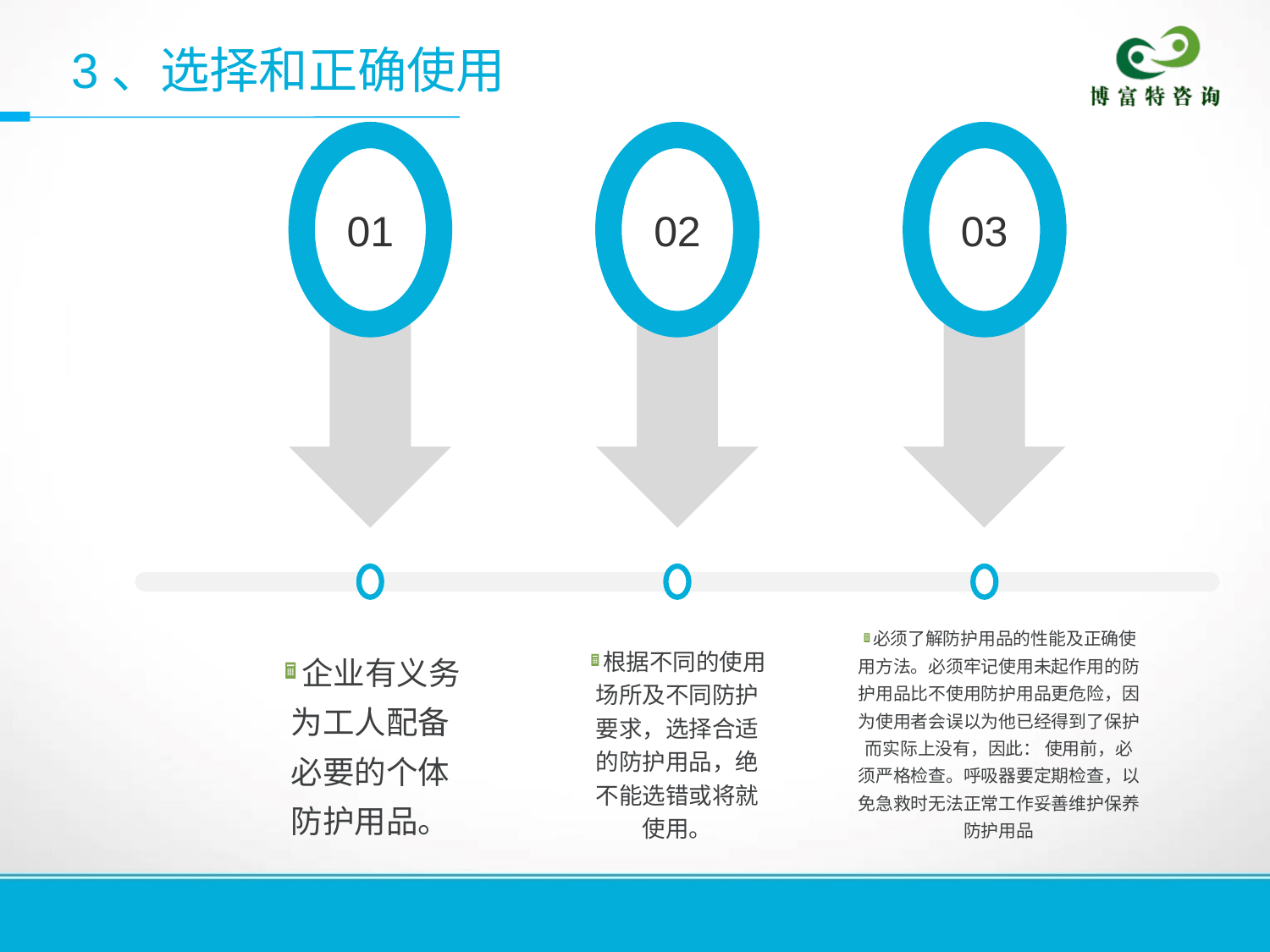

3、选择和正确使用
01
02
03

必须了解防护用品的性能及正确使用方法。必须牢记使用未起作用的防护用品比不使用防护用品更危险，因为使用者会误以为他已经得到了保护而实际上没有，因此： 使用前，必须严格检查。呼吸器要定期检查，以免急救时无法正常工作妥善维护保养防护用品
企业有义务为工人配备必要的个体防护用品。
根据不同的使用场所及不同防护要求，选择合适的防护用品，绝不能选错或将就使用。